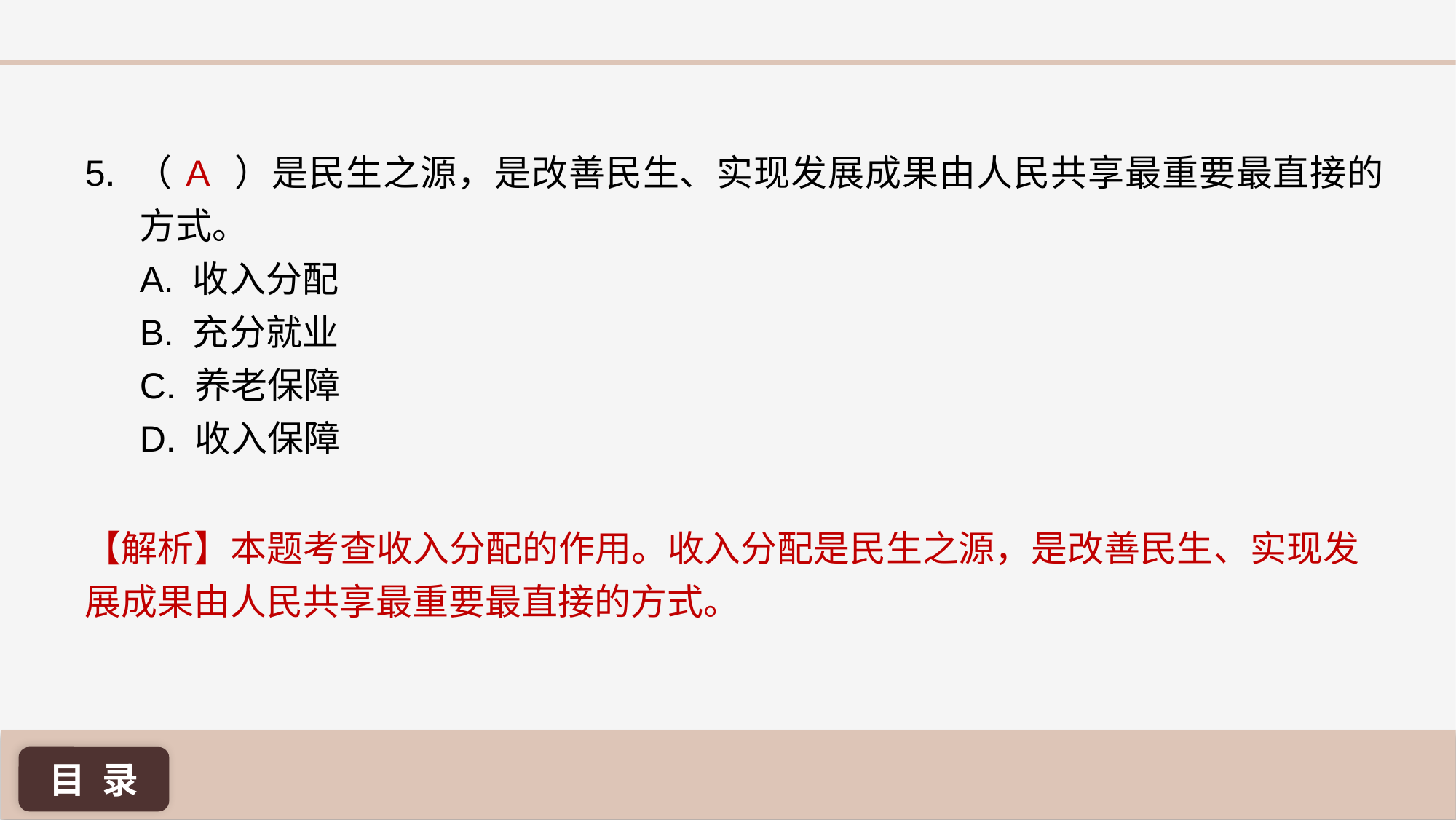

A
5. （       ）是民生之源，是改善民生、实现发展成果由人民共享最重要最直接的方式。
A. 收入分配
B. 充分就业
C. 养老保障
D. 收入保障
【解析】本题考查收入分配的作用。收入分配是民生之源，是改善民生、实现发展成果由人民共享最重要最直接的方式。